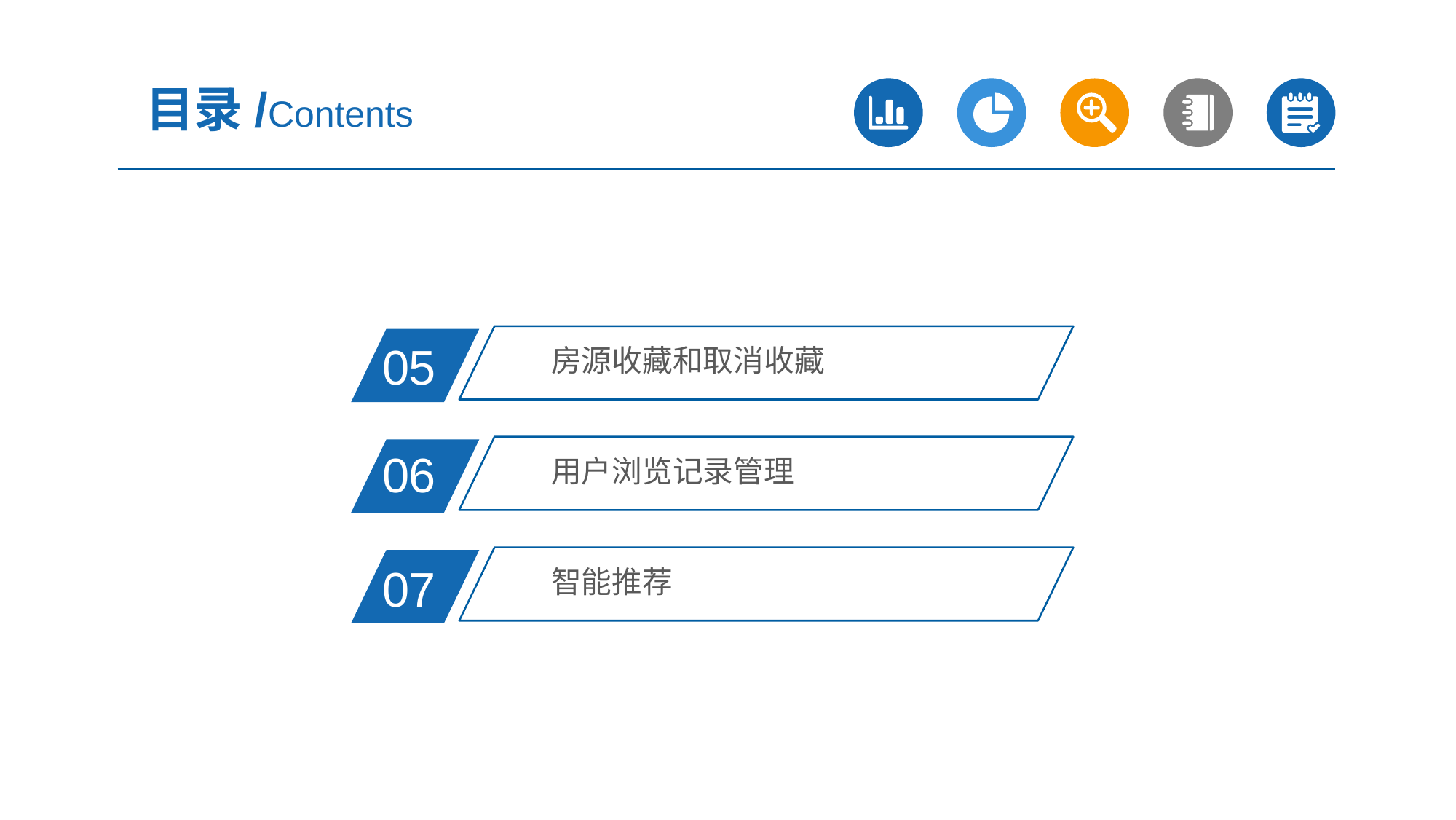

目录/Contents

房源收藏和取消收藏

05

用户浏览记录管理
06

智能推荐

07